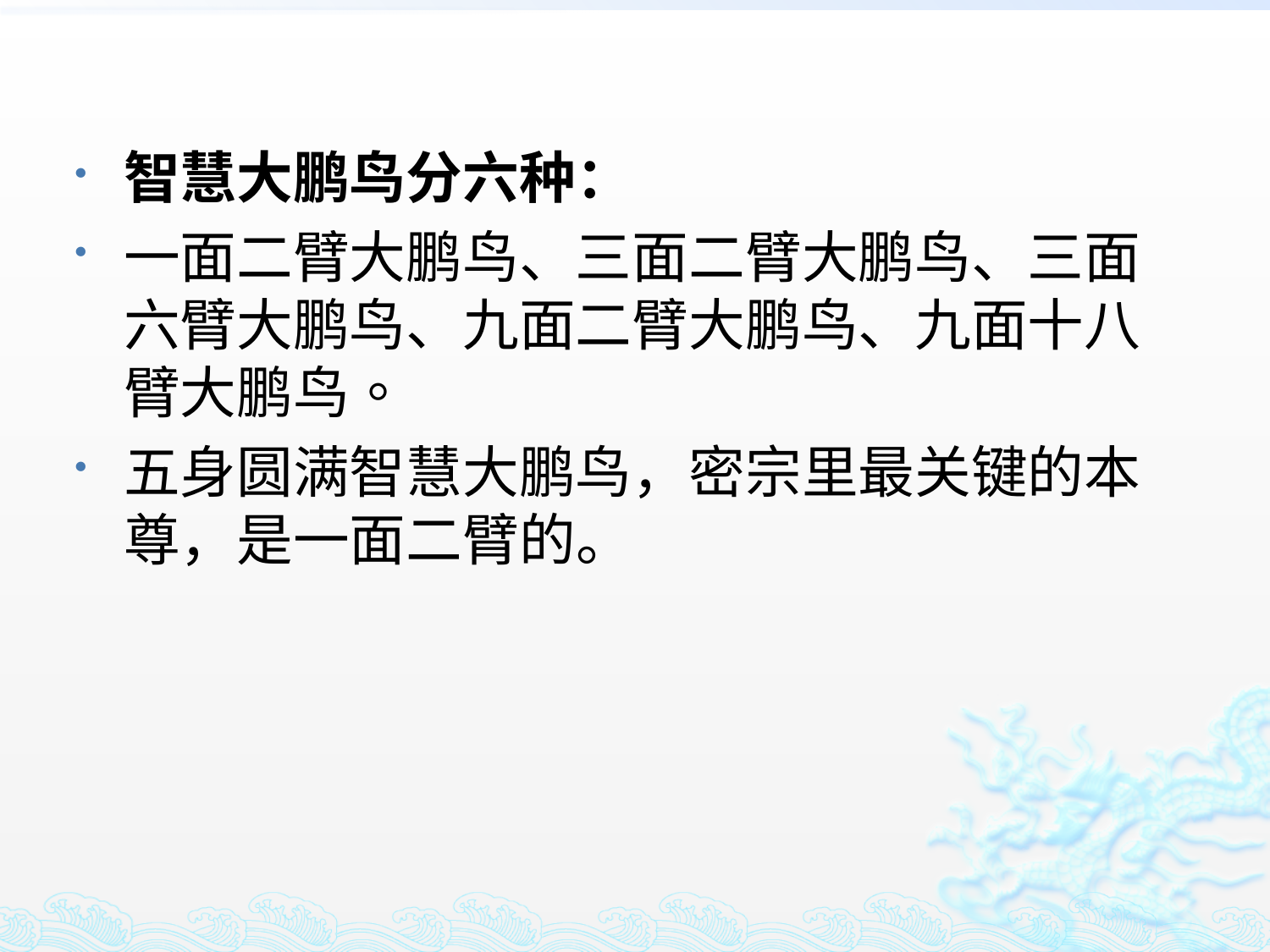

智慧大鹏鸟分六种：
一面二臂大鹏鸟、三面二臂大鹏鸟、三面六臂大鹏鸟、九面二臂大鹏鸟、九面十八臂大鹏鸟。
五身圆满智慧大鹏鸟，密宗里最关键的本尊，是一面二臂的。